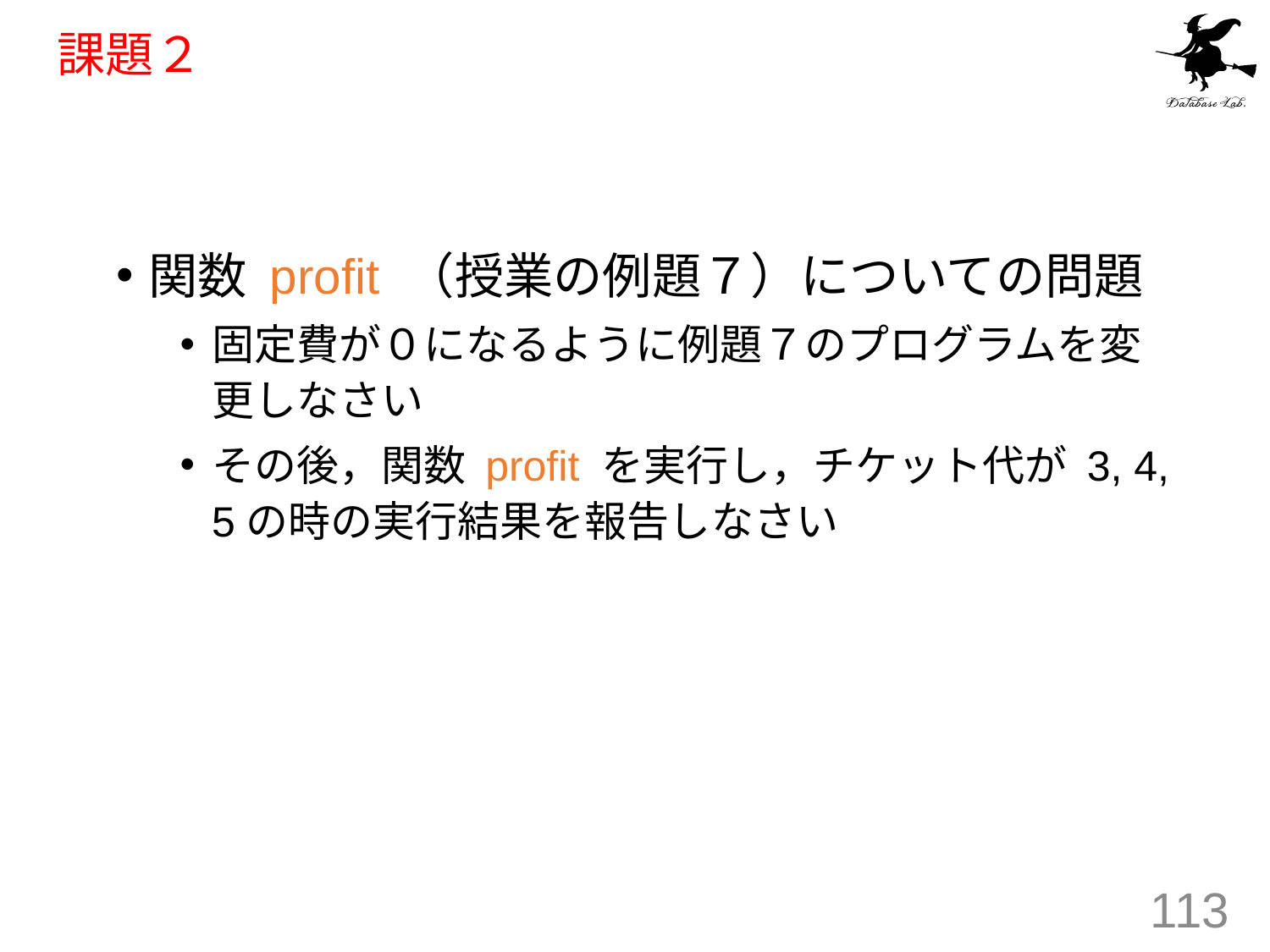

# 課題２
関数 profit （授業の例題７）についての問題
固定費が０になるように例題７のプログラムを変更しなさい
その後，関数 profit を実行し，チケット代が 3, 4, 5の時の実行結果を報告しなさい
113